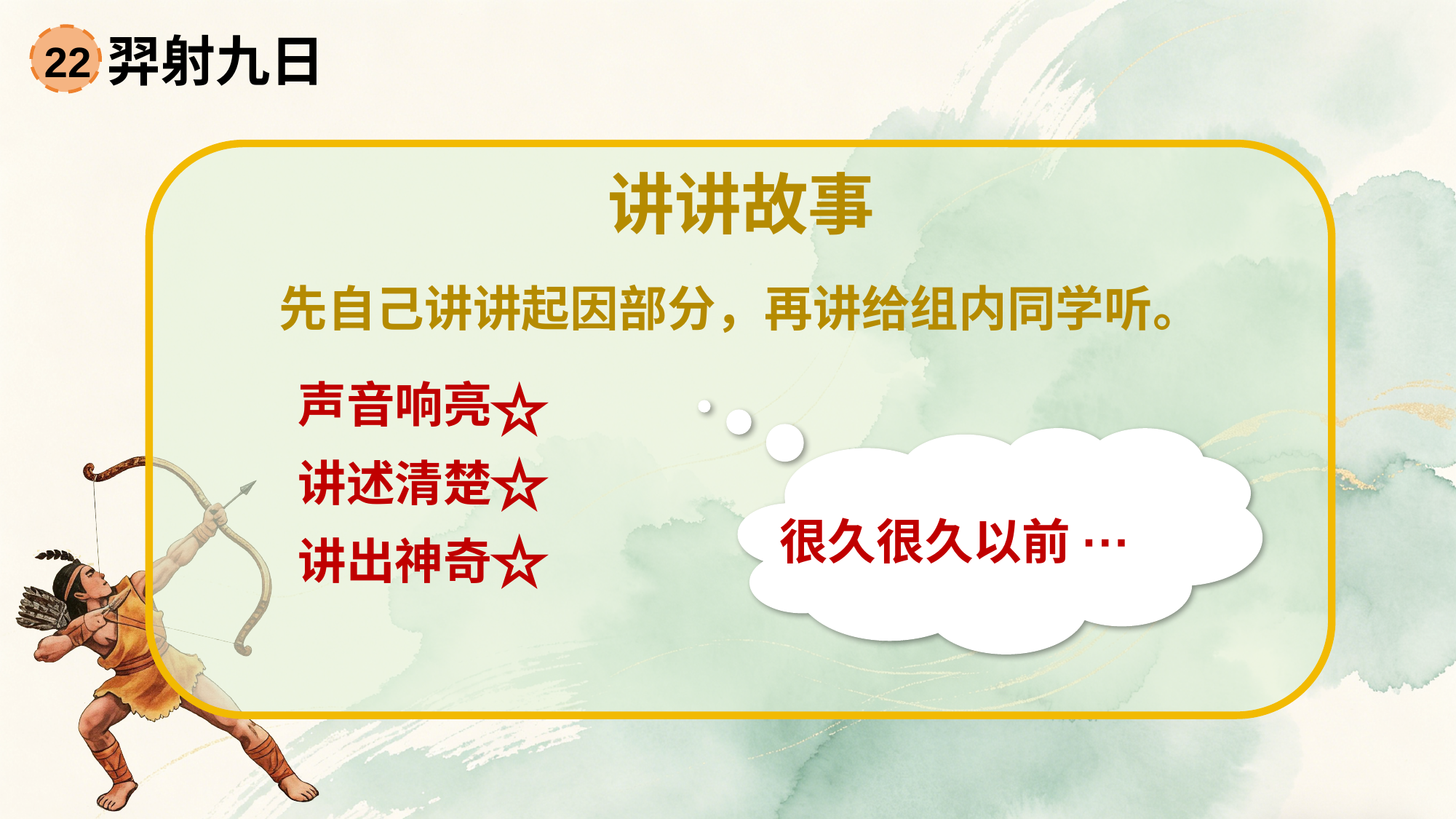

羿射九日

22
讲讲故事
先自己讲讲起因部分，再讲给组内同学听。
⭐
声音响亮
⭐

讲述清楚
⭐
很久很久以前···
讲出神奇